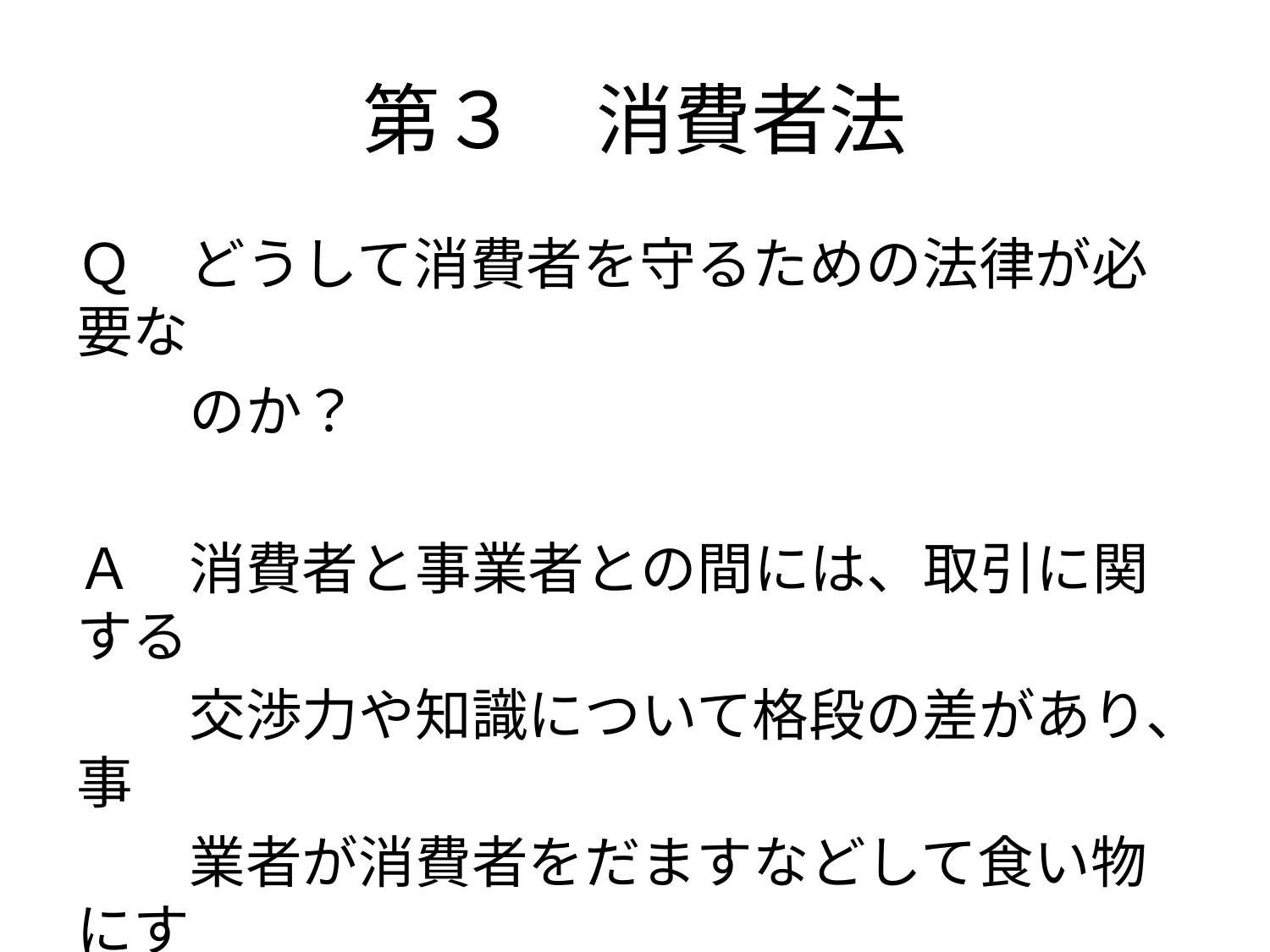

# 第３　消費者法
Ｑ　どうして消費者を守るための法律が必要な
　　のか？

Ａ　消費者と事業者との間には、取引に関する
　　交渉力や知識について格段の差があり、事
　　業者が消費者をだますなどして食い物にす
　　る危険性があるから